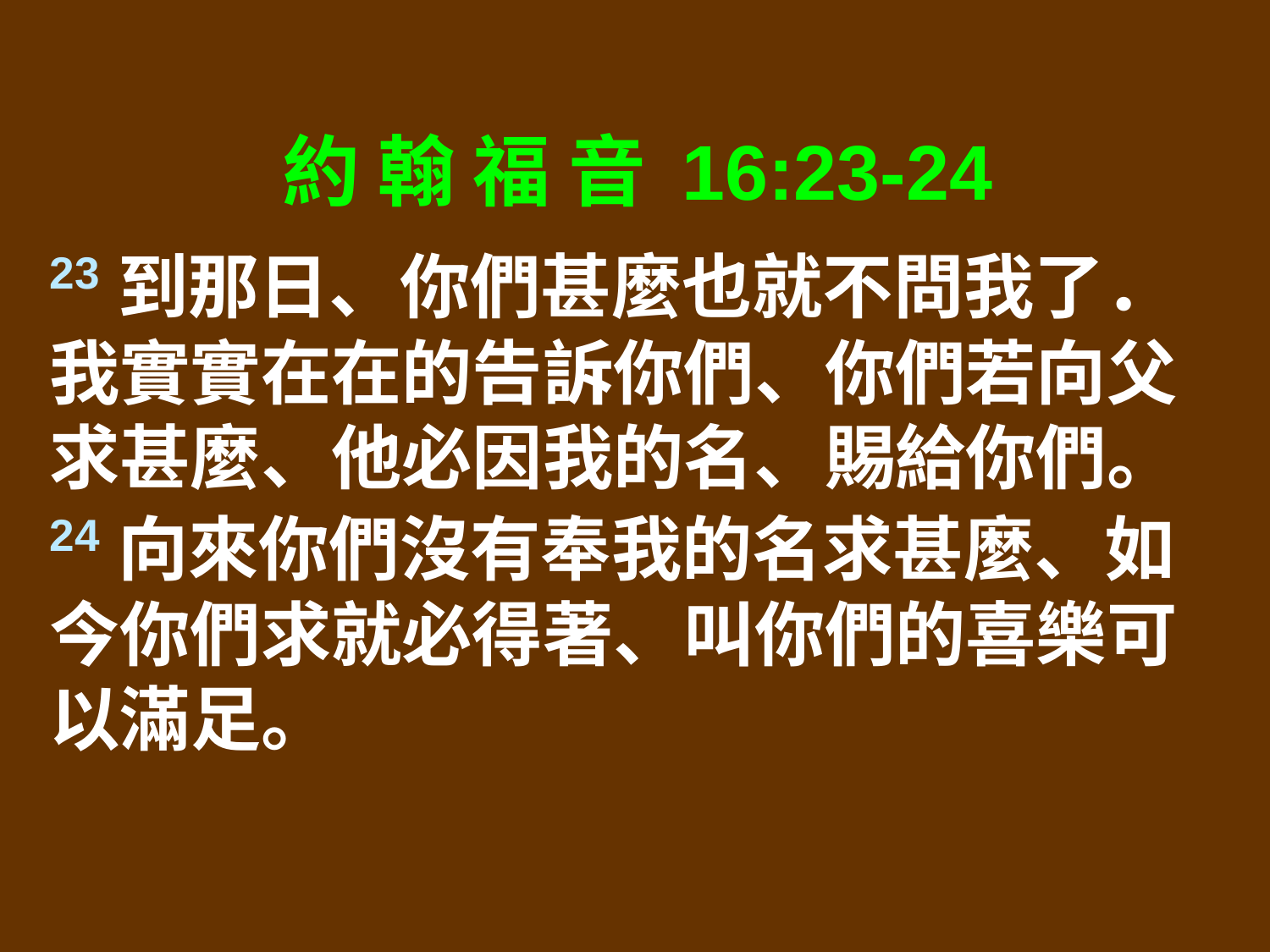

約 翰 福 音 16:23-24
23到那日、你們甚麼也就不問我了．我實實在在的告訴你們、你們若向父求甚麼、他必因我的名、賜給你們。 24向來你們沒有奉我的名求甚麼、如今你們求就必得著、叫你們的喜樂可以滿足。